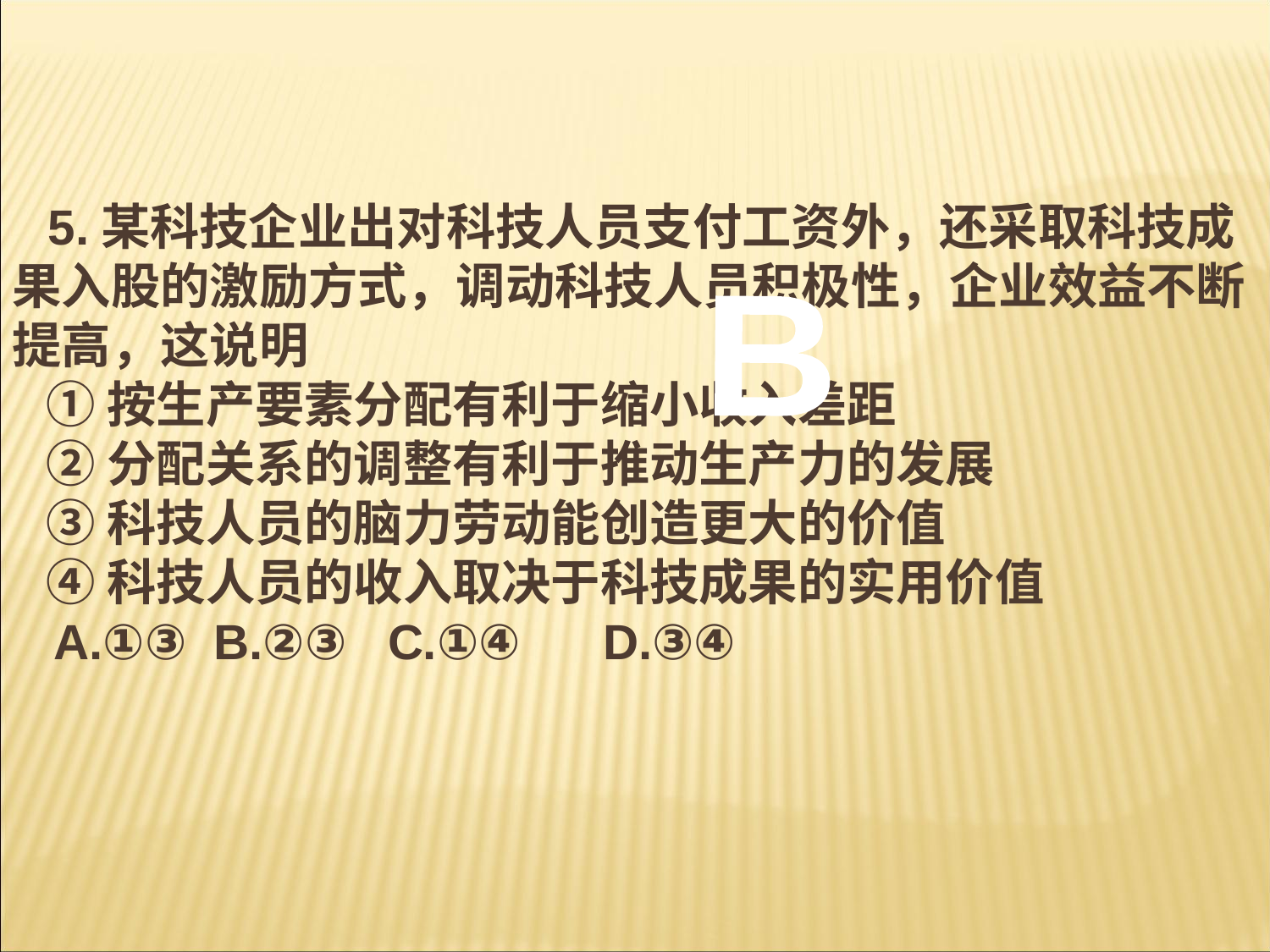

5.某科技企业出对科技人员支付工资外，还采取科技成果入股的激励方式，调动科技人员积极性，企业效益不断提高，这说明
   ①按生产要素分配有利于缩小收入差距
   ②分配关系的调整有利于推动生产力的发展
   ③科技人员的脑力劳动能创造更大的价值
   ④科技人员的收入取决于科技成果的实用价值
   A.①③  B.②③   C.①④      D.③④
B